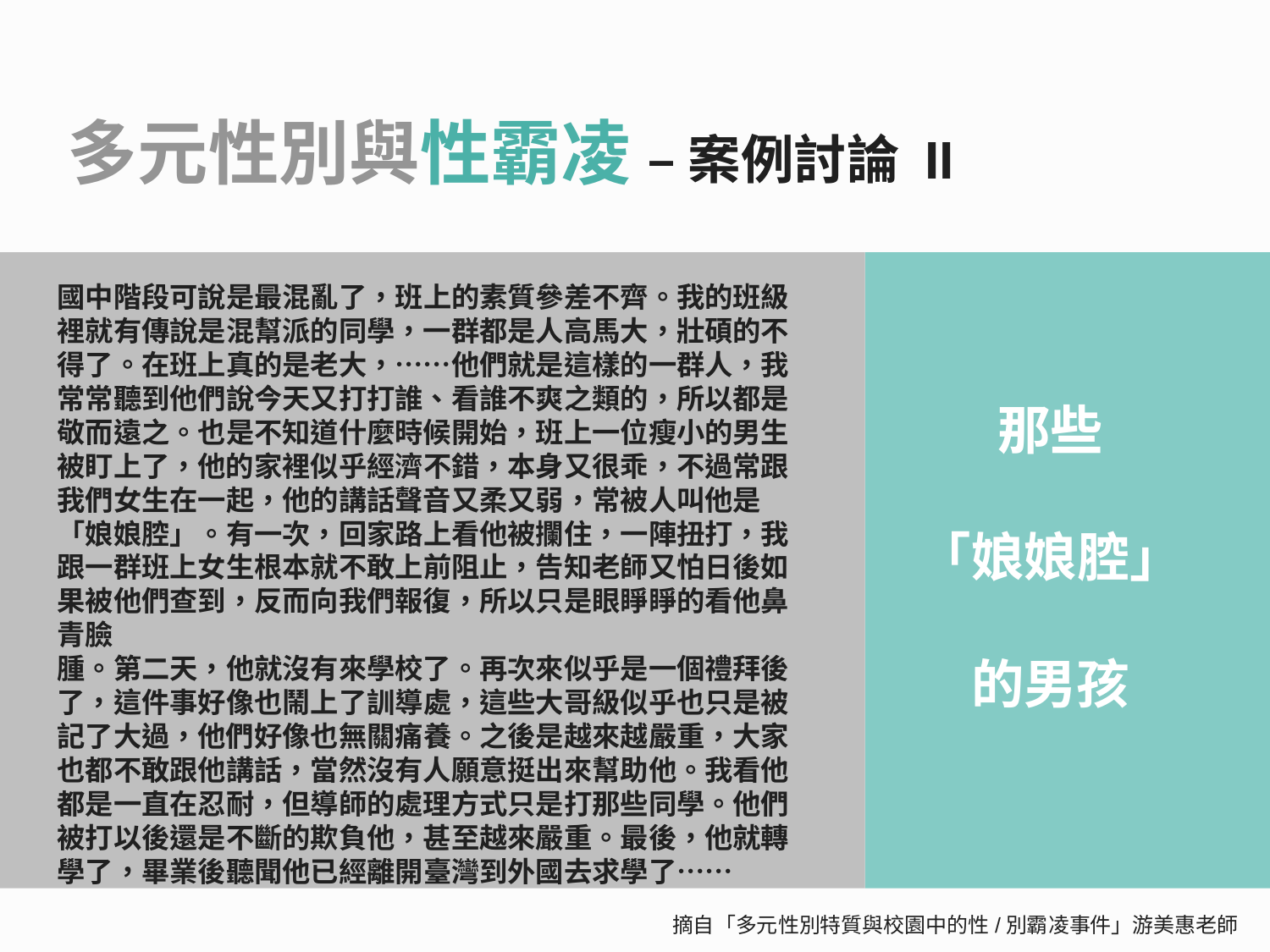

多元性別與性霸凌 – 案例討論 II

國中階段可說是最混亂了，班上的素質參差不齊。我的班級裡就有傳說是混幫派的同學，一群都是人高馬大，壯碩的不得了。在班上真的是老大，⋯⋯他們就是這樣的一群人，我常常聽到他們說今天又打打誰、看誰不爽之類的，所以都是敬而遠之。也是不知道什麼時候開始，班上一位瘦小的男生被盯上了，他的家裡似乎經濟不錯，本身又很乖，不過常跟我們女生在一起，他的講話聲音又柔又弱，常被人叫他是「娘娘腔」。有一次，回家路上看他被攔住，一陣扭打，我跟一群班上女生根本就不敢上前阻止，告知老師又怕日後如果被他們查到，反而向我們報復，所以只是眼睜睜的看他鼻青臉
腫。第二天，他就沒有來學校了。再次來似乎是一個禮拜後了，這件事好像也鬧上了訓導處，這些大哥級似乎也只是被記了大過，他們好像也無關痛養。之後是越來越嚴重，大家也都不敢跟他講話，當然沒有人願意挺出來幫助他。我看他都是一直在忍耐，但導師的處理方式只是打那些同學。他們被打以後還是不斷的欺負他，甚至越來嚴重。最後，他就轉學了，畢業後聽聞他已經離開臺灣到外國去求學了⋯⋯
那些

「娘娘腔」

的男孩
摘自「多元性別特質與校園中的性/別霸凌事件」游美惠老師